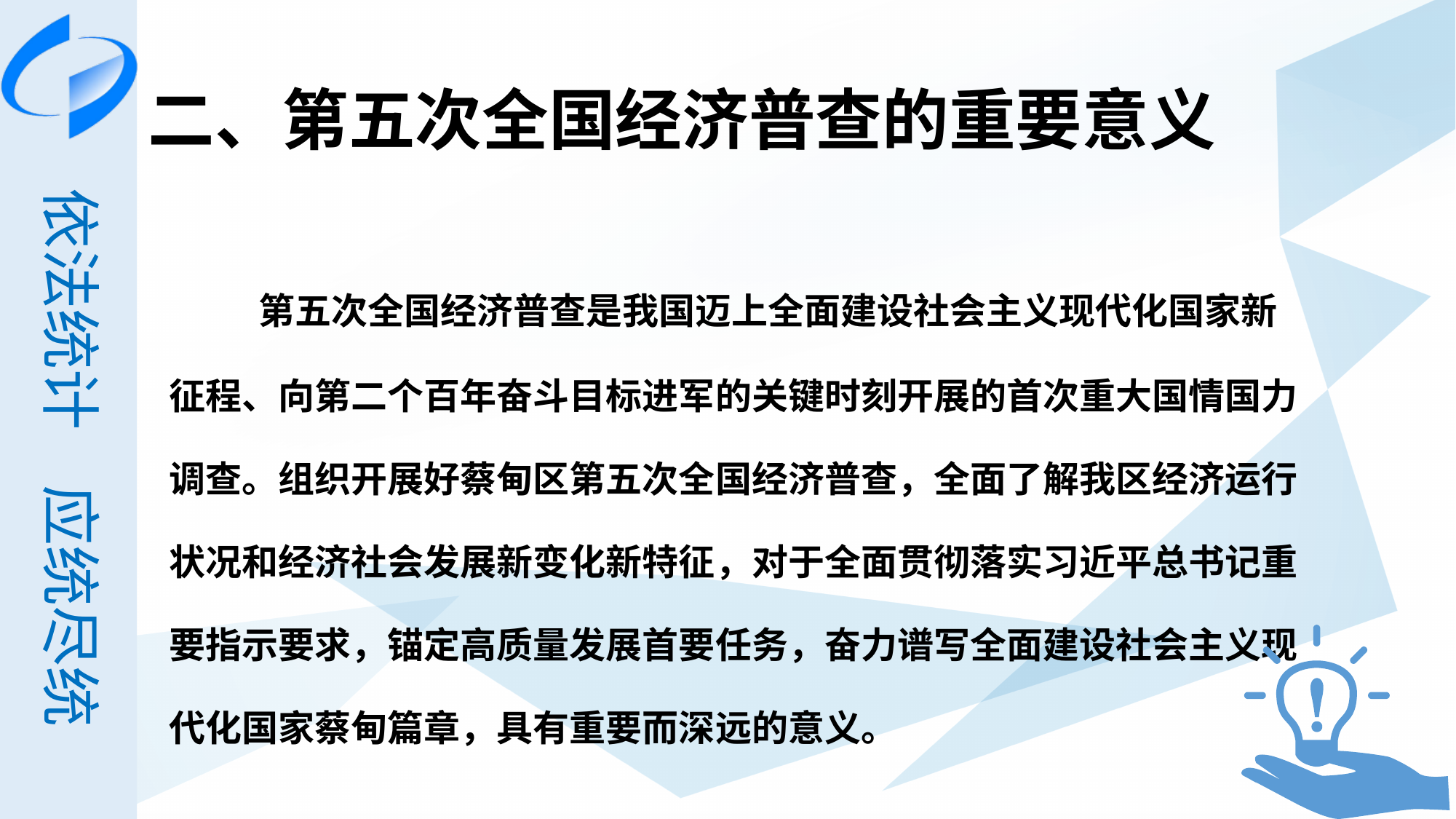

# 二、第五次全国经济普查的重要意义
       第五次全国经济普查是我国迈上全面建设社会主义现代化国家新征程、向第二个百年奋斗目标进军的关键时刻开展的首次重大国情国力调查。组织开展好蔡甸区第五次全国经济普查，全面了解我区经济运行状况和经济社会发展新变化新特征，对于全面贯彻落实习近平总书记重要指示要求，锚定高质量发展首要任务，奋力谱写全面建设社会主义现代化国家蔡甸篇章，具有重要而深远的意义。